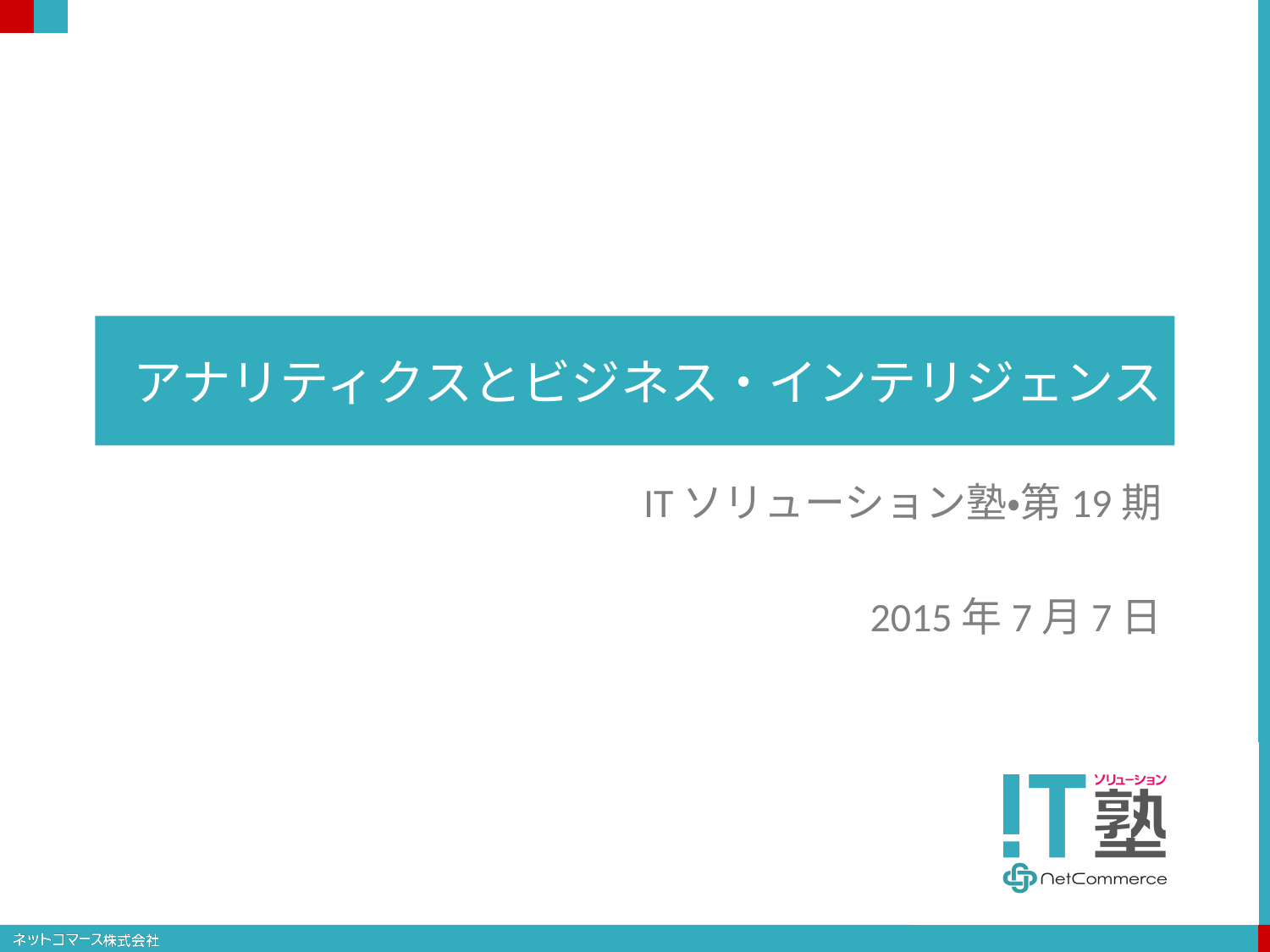

# アナリティクスとビジネス・インテリジェンス
ITソリューション塾・第19期

2015年7月7日